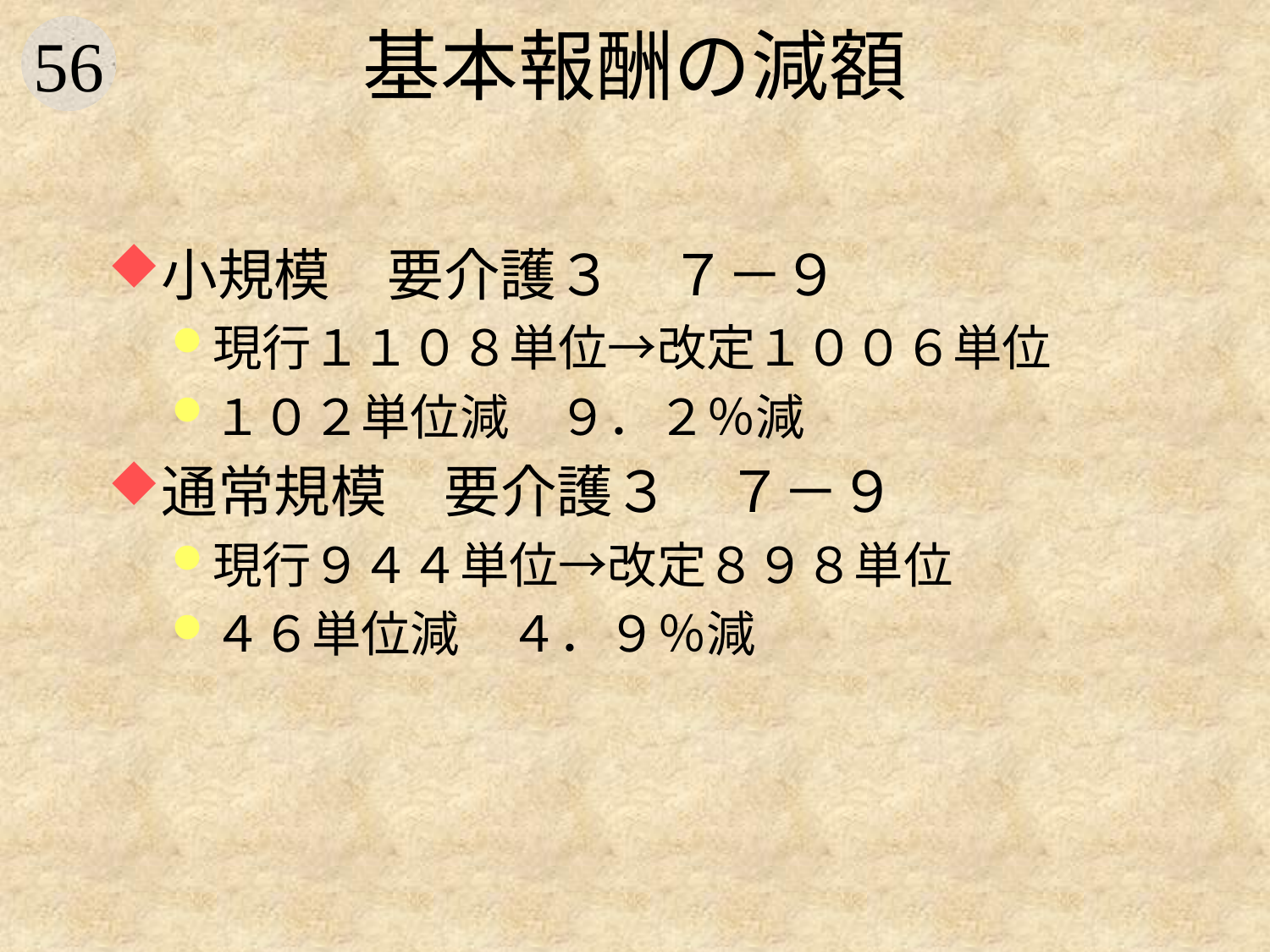

# 基本報酬の減額
小規模　要介護３　７－９
現行１１０８単位→改定１００６単位
１０２単位減　９．２％減
通常規模　要介護３　７－９
現行９４４単位→改定８９８単位
４６単位減　４．９％減